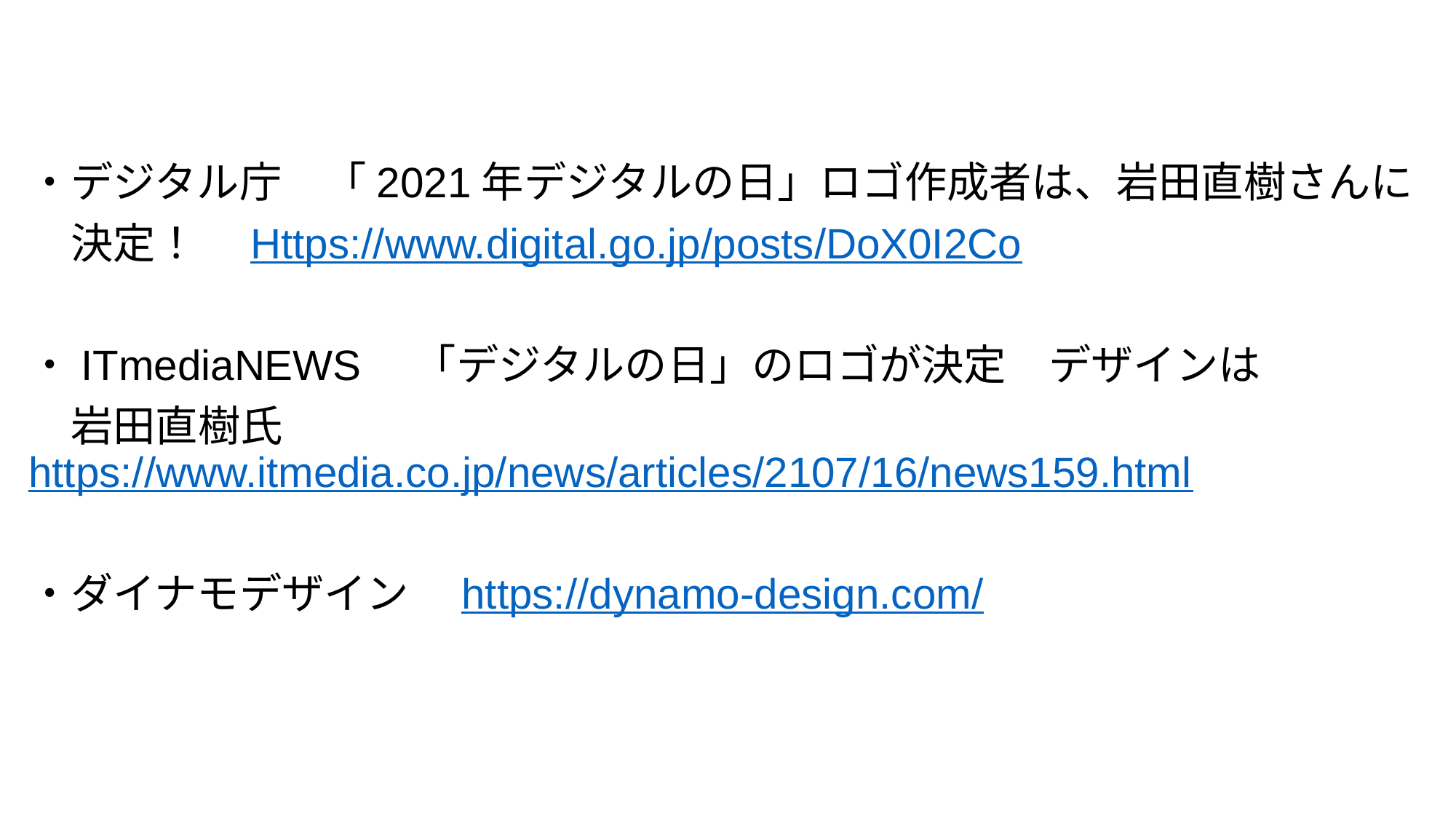

・デジタル庁　「2021年デジタルの日」ロゴ作成者は、岩田直樹さんに
　決定！　Https://www.digital.go.jp/posts/DoX0I2Co

・ITmediaNEWS　「デジタルの日」のロゴが決定　デザインは
　岩田直樹氏　https://www.itmedia.co.jp/news/articles/2107/16/news159.html

・ダイナモデザイン　https://dynamo-design.com/